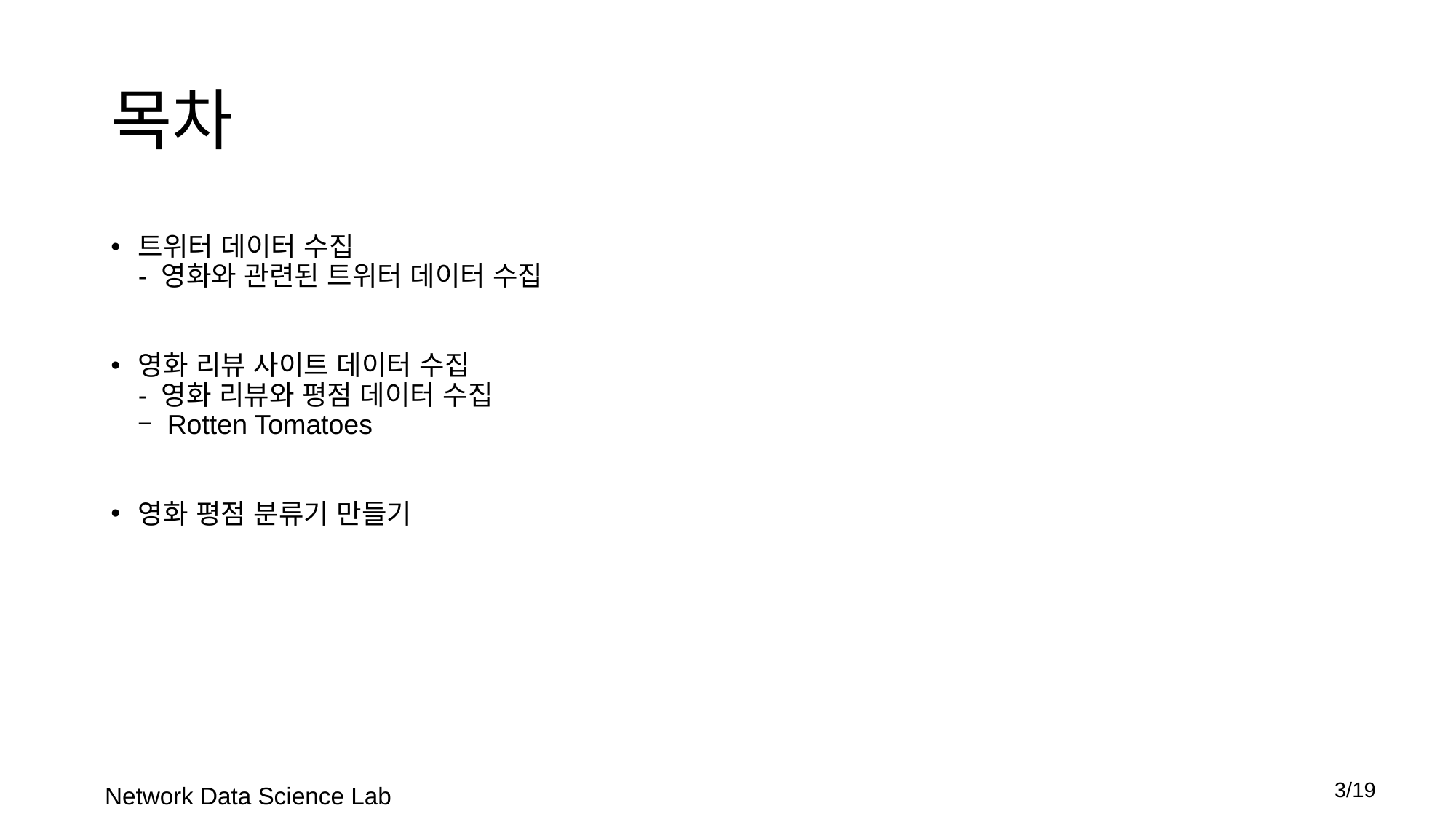

# 목차
트위터 데이터 수집
- 영화와 관련된 트위터 데이터 수집

영화 리뷰 사이트 데이터 수집
- 영화 리뷰와 평점 데이터 수집
– Rotten Tomatoes

영화 평점 분류기 만들기

3/19